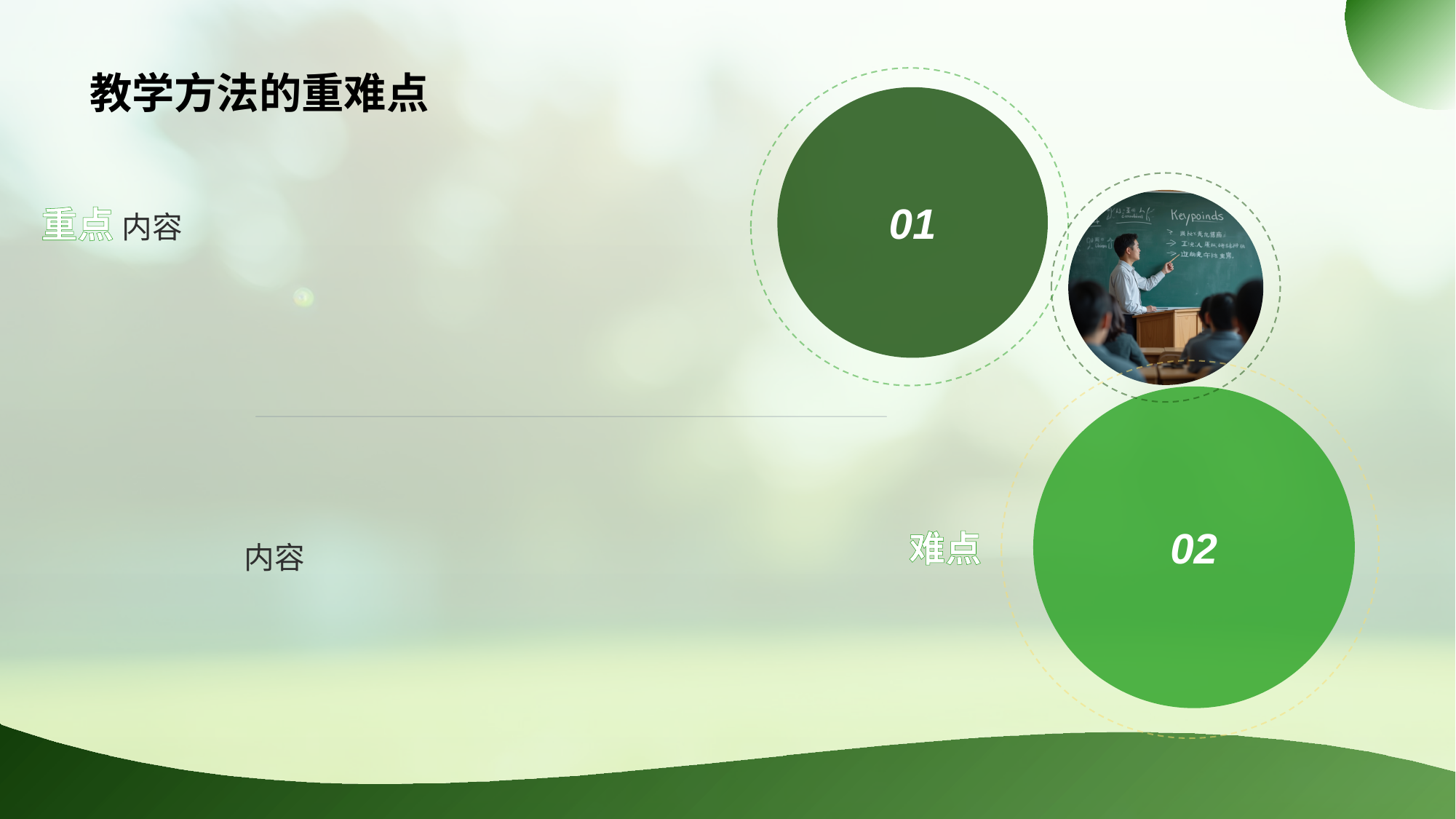

# 教学方法的重难点

01

重点
难点

02
内容
内容